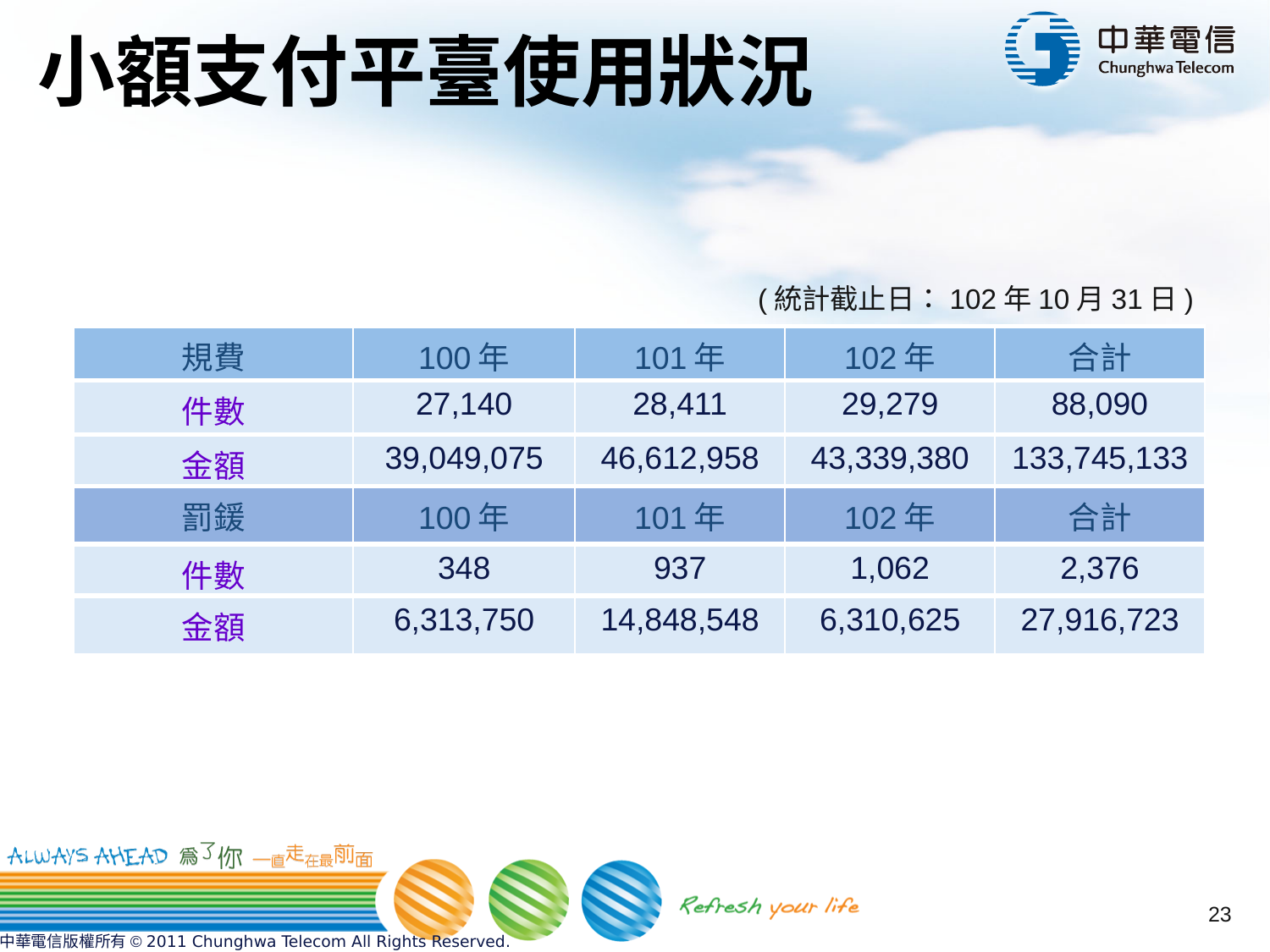

# 小額支付平臺使用狀況
(統計截止日：102年10月31日)
| 規費 | 100年 | 101年 | 102年 | 合計 |
| --- | --- | --- | --- | --- |
| 件數 | 27,140 | 28,411 | 29,279 | 88,090 |
| 金額 | 39,049,075 | 46,612,958 | 43,339,380 | 133,745,133 |
| 罰鍰 | 100年 | 101年 | 102年 | 合計 |
| 件數 | 348 | 937 | 1,062 | 2,376 |
| 金額 | 6,313,750 | 14,848,548 | 6,310,625 | 27,916,723 |